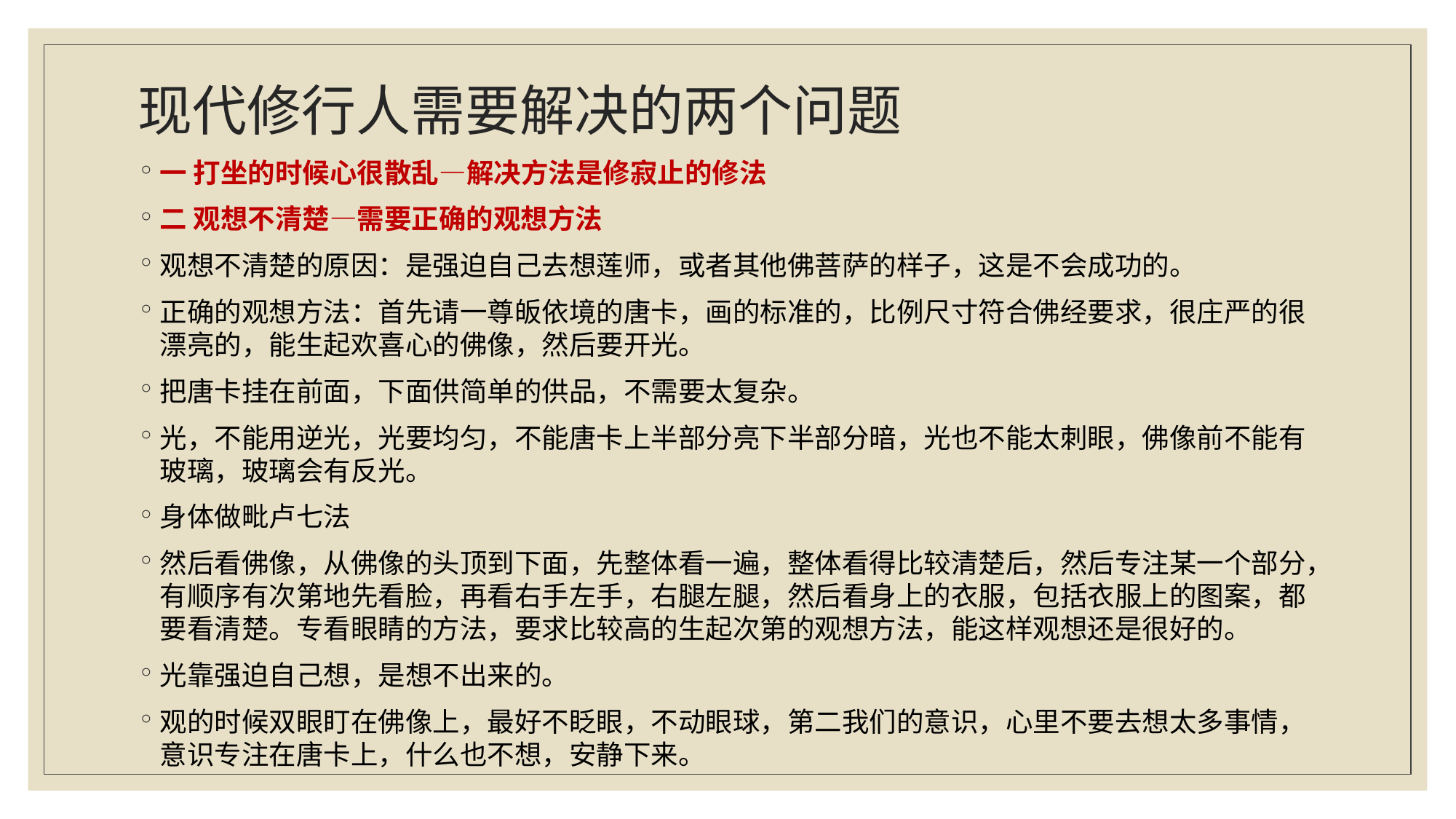

# 现代修行人需要解决的两个问题
一 打坐的时候心很散乱—解决方法是修寂止的修法
二 观想不清楚—需要正确的观想方法
观想不清楚的原因：是强迫自己去想莲师，或者其他佛菩萨的样子，这是不会成功的。
正确的观想方法：首先请一尊皈依境的唐卡，画的标准的，比例尺寸符合佛经要求，很庄严的很漂亮的，能生起欢喜心的佛像，然后要开光。
把唐卡挂在前面，下面供简单的供品，不需要太复杂。
光，不能用逆光，光要均匀，不能唐卡上半部分亮下半部分暗，光也不能太刺眼，佛像前不能有玻璃，玻璃会有反光。
身体做毗卢七法
然后看佛像，从佛像的头顶到下面，先整体看一遍，整体看得比较清楚后，然后专注某一个部分，有顺序有次第地先看脸，再看右手左手，右腿左腿，然后看身上的衣服，包括衣服上的图案，都要看清楚。专看眼睛的方法，要求比较高的生起次第的观想方法，能这样观想还是很好的。
光靠强迫自己想，是想不出来的。
观的时候双眼盯在佛像上，最好不眨眼，不动眼球，第二我们的意识，心里不要去想太多事情，意识专注在唐卡上，什么也不想，安静下来。